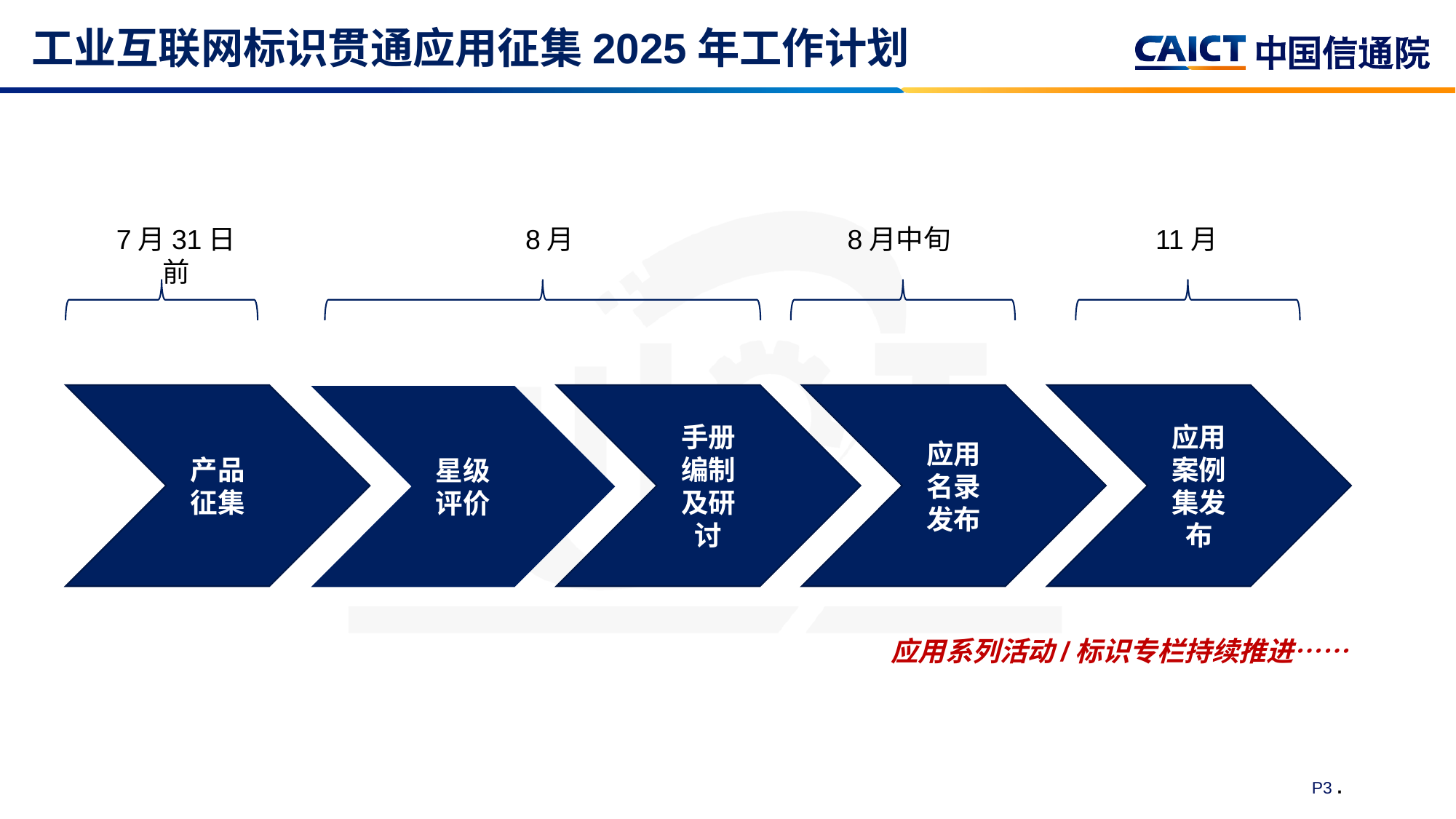

# 工业互联网标识贯通应用征集2025年工作计划

7月31日前
8月
8月中旬
11月
产品征集
手册编制及研讨
应用名录发布
应用案例集发布
星级评价
应用系列活动/标识专栏持续推进……